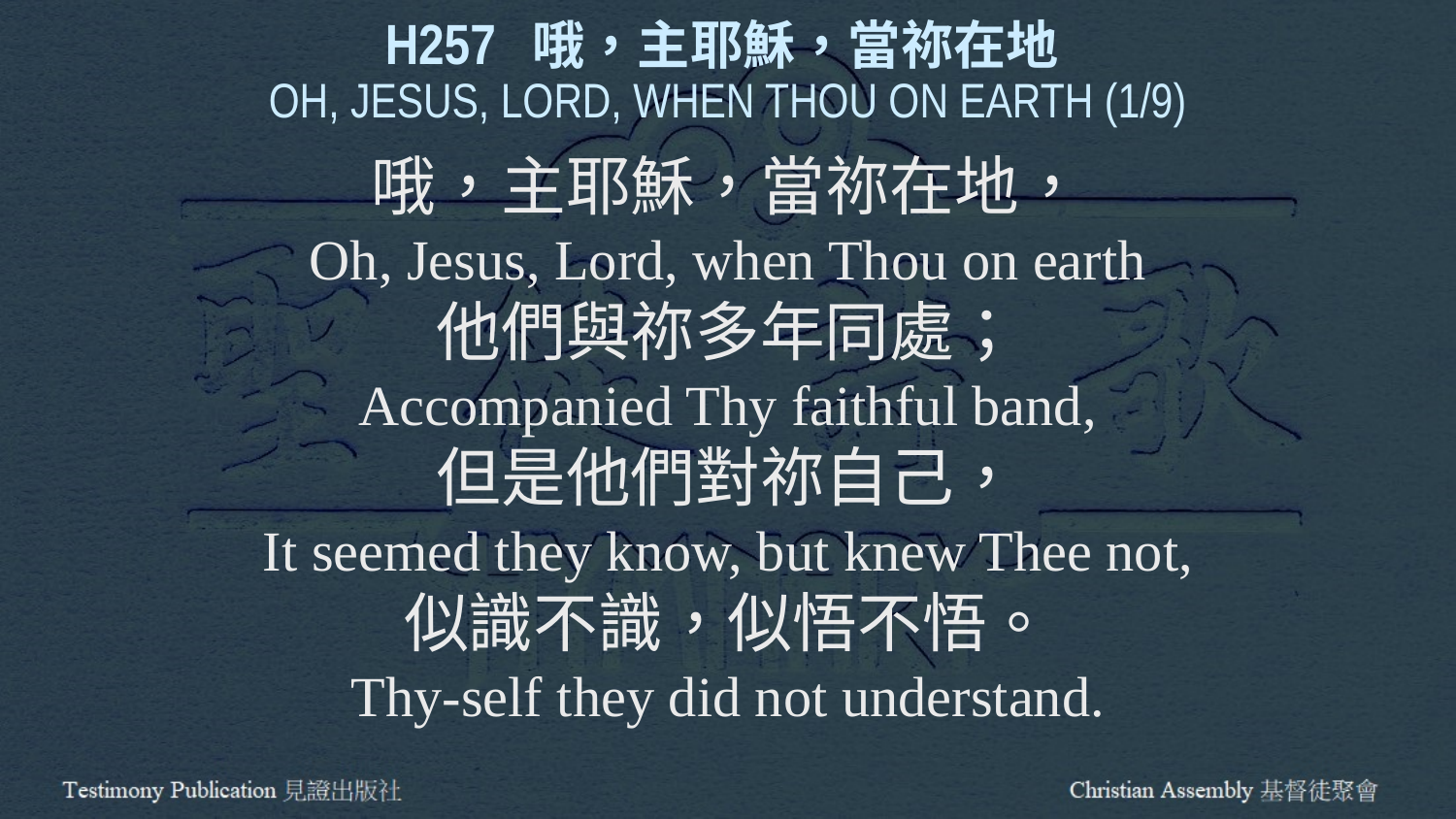

H257  哦，主耶穌，當祢在地
OH, JESUS, LORD, WHEN THOU ON EARTH (1/9)
哦，主耶穌，當祢在地，
Oh, Jesus, Lord, when Thou on earth
他們與祢多年同處；
Accompanied Thy faithful band,
但是他們對祢自己，
It seemed they know, but knew Thee not,
似識不識，似悟不悟。
Thy-self they did not understand.